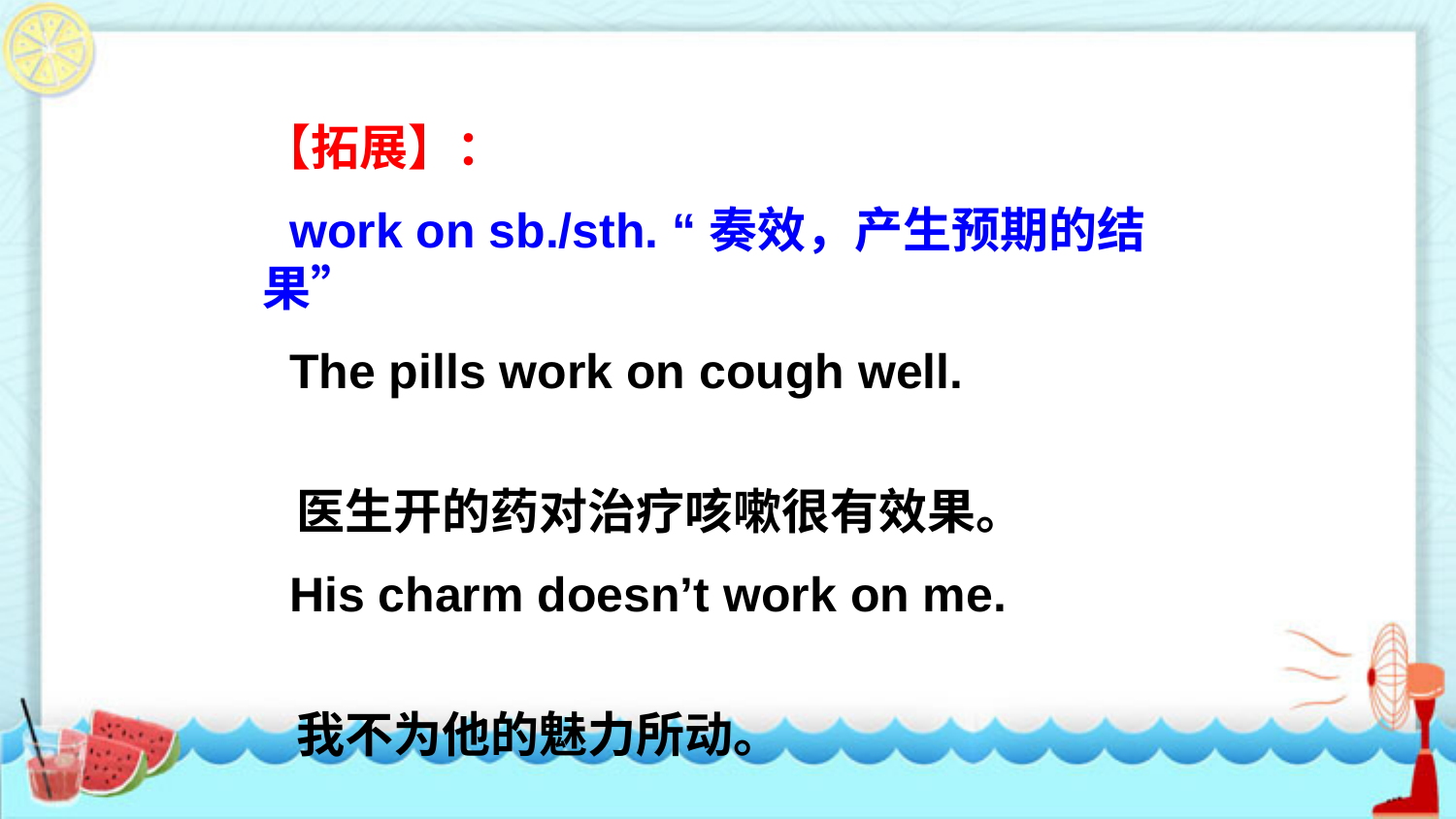

【拓展】：
  work on sb./sth. “奏效，产生预期的结果”
  The pills work on cough well.
  医生开的药对治疗咳嗽很有效果。
  His charm doesn’t work on me.
  我不为他的魅力所动。